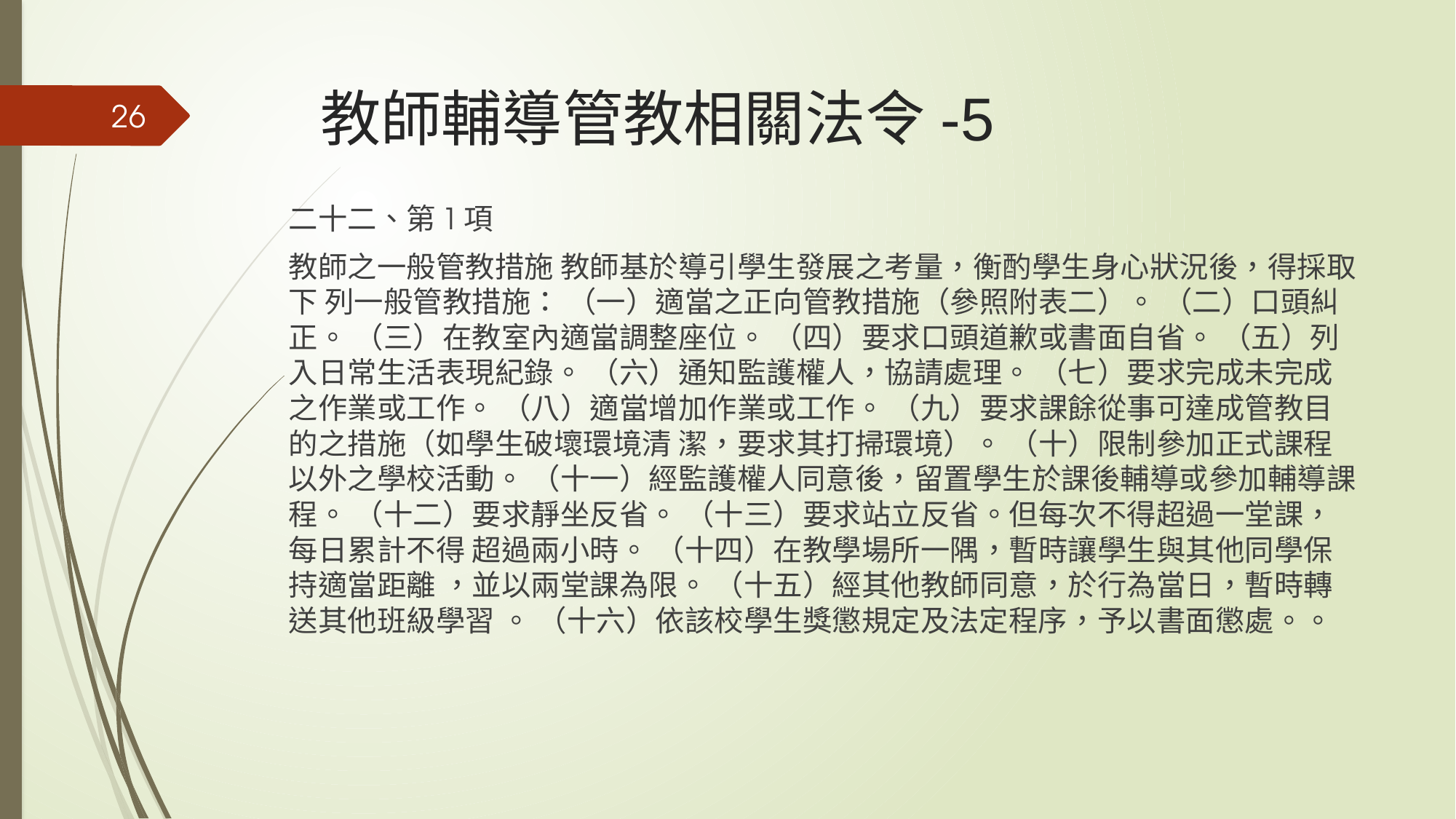

# 教師輔導管教相關法令-5
26
二十二、第1項
教師之一般管教措施 教師基於導引學生發展之考量，衡酌學生身心狀況後，得採取下 列一般管教措施： （一）適當之正向管教措施（參照附表二）。 （二）口頭糾正。 （三）在教室內適當調整座位。 （四）要求口頭道歉或書面自省。 （五）列入日常生活表現紀錄。 （六）通知監護權人，協請處理。 （七）要求完成未完成之作業或工作。 （八）適當增加作業或工作。 （九）要求課餘從事可達成管教目的之措施（如學生破壞環境清 潔，要求其打掃環境）。 （十）限制參加正式課程以外之學校活動。 （十一）經監護權人同意後，留置學生於課後輔導或參加輔導課 程。 （十二）要求靜坐反省。 （十三）要求站立反省。但每次不得超過一堂課，每日累計不得 超過兩小時。 （十四）在教學場所一隅，暫時讓學生與其他同學保持適當距離 ，並以兩堂課為限。 （十五）經其他教師同意，於行為當日，暫時轉送其他班級學習 。 （十六）依該校學生獎懲規定及法定程序，予以書面懲處。。